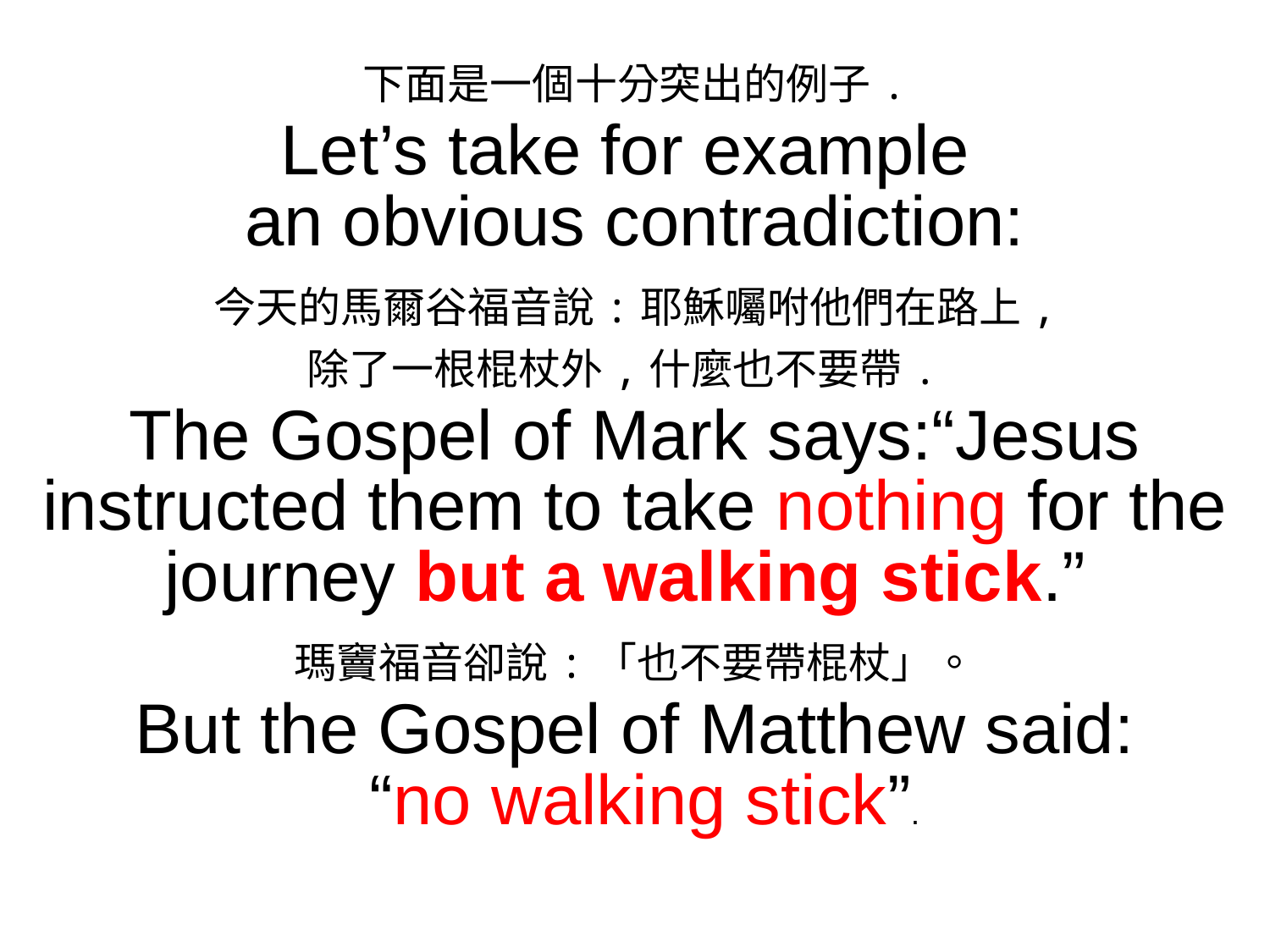

下面是一個十分突出的例子.
Let’s take for example
an obvious contradiction:
今天的馬爾谷福音說:耶穌囑咐他們在路上,
除了一根棍杖外,什麼也不要帶.
The Gospel of Mark says:“Jesus instructed them to take nothing for the journey but a walking stick.”
瑪竇福音卻說:「也不要帶棍杖」。
But the Gospel of Matthew said:
 “no walking stick”.